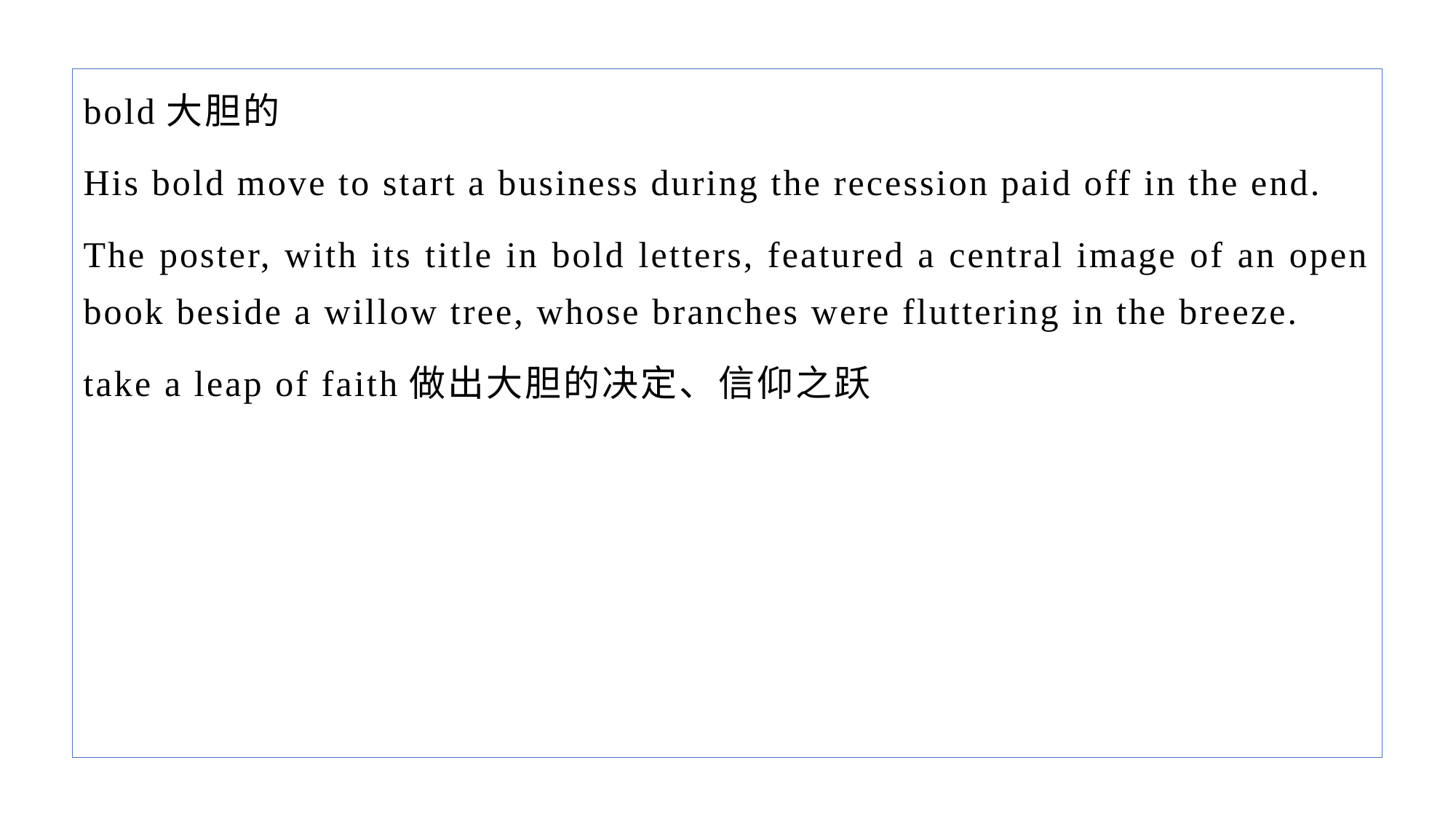

bold大胆的
His bold move to start a business during the recession paid off in the end.
The poster, with its title in bold letters, featured a central image of an open book beside a willow tree, whose branches were fluttering in the breeze.
take a leap of faith做出大胆的决定、信仰之跃